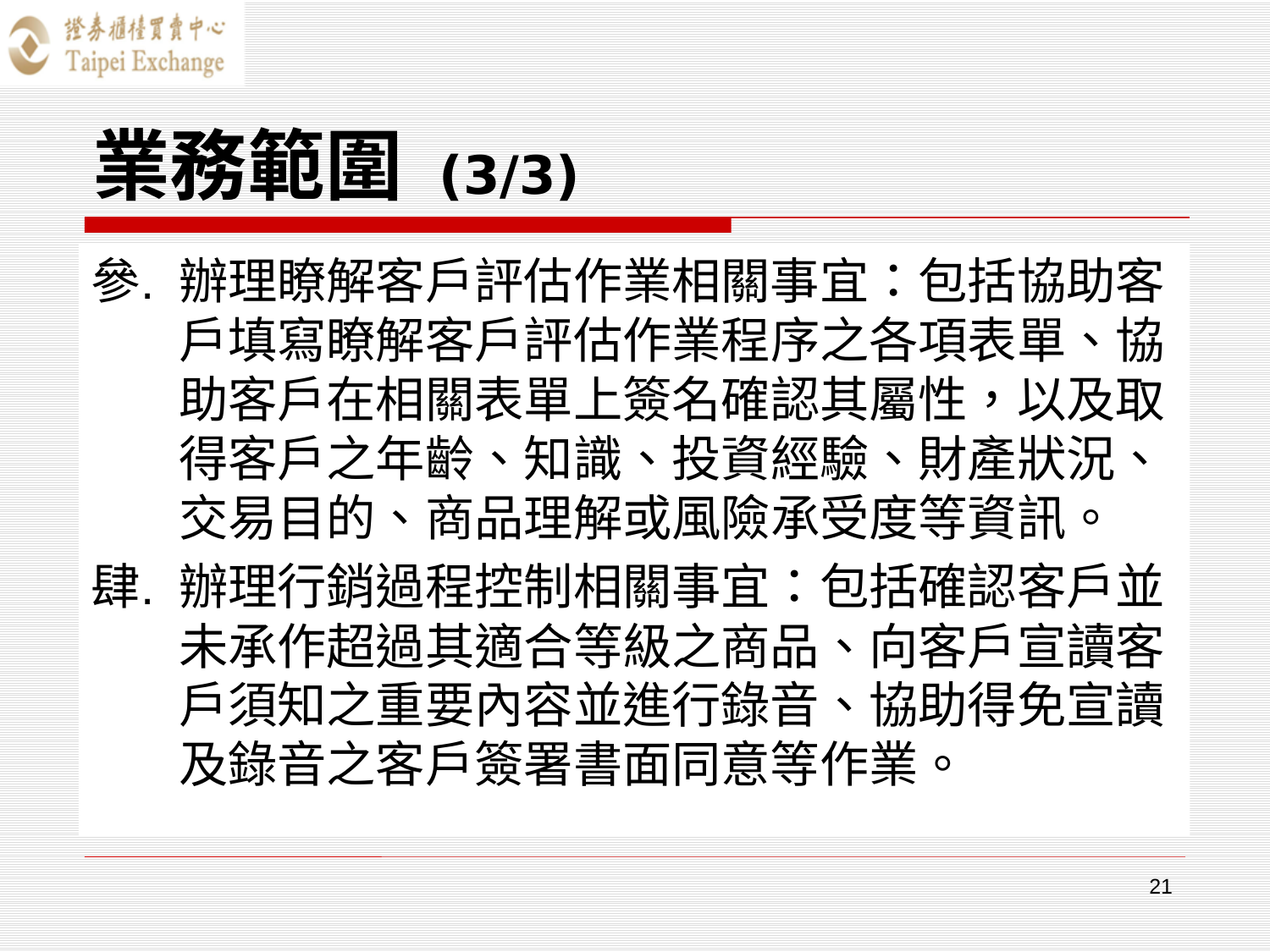

# 業務範圍 (3/3)
辦理瞭解客戶評估作業相關事宜：包括協助客戶填寫瞭解客戶評估作業程序之各項表單、協助客戶在相關表單上簽名確認其屬性，以及取得客戶之年齡、知識、投資經驗、財產狀況、交易目的、商品理解或風險承受度等資訊。
辦理行銷過程控制相關事宜：包括確認客戶並未承作超過其適合等級之商品、向客戶宣讀客戶須知之重要內容並進行錄音、協助得免宣讀及錄音之客戶簽署書面同意等作業。
21